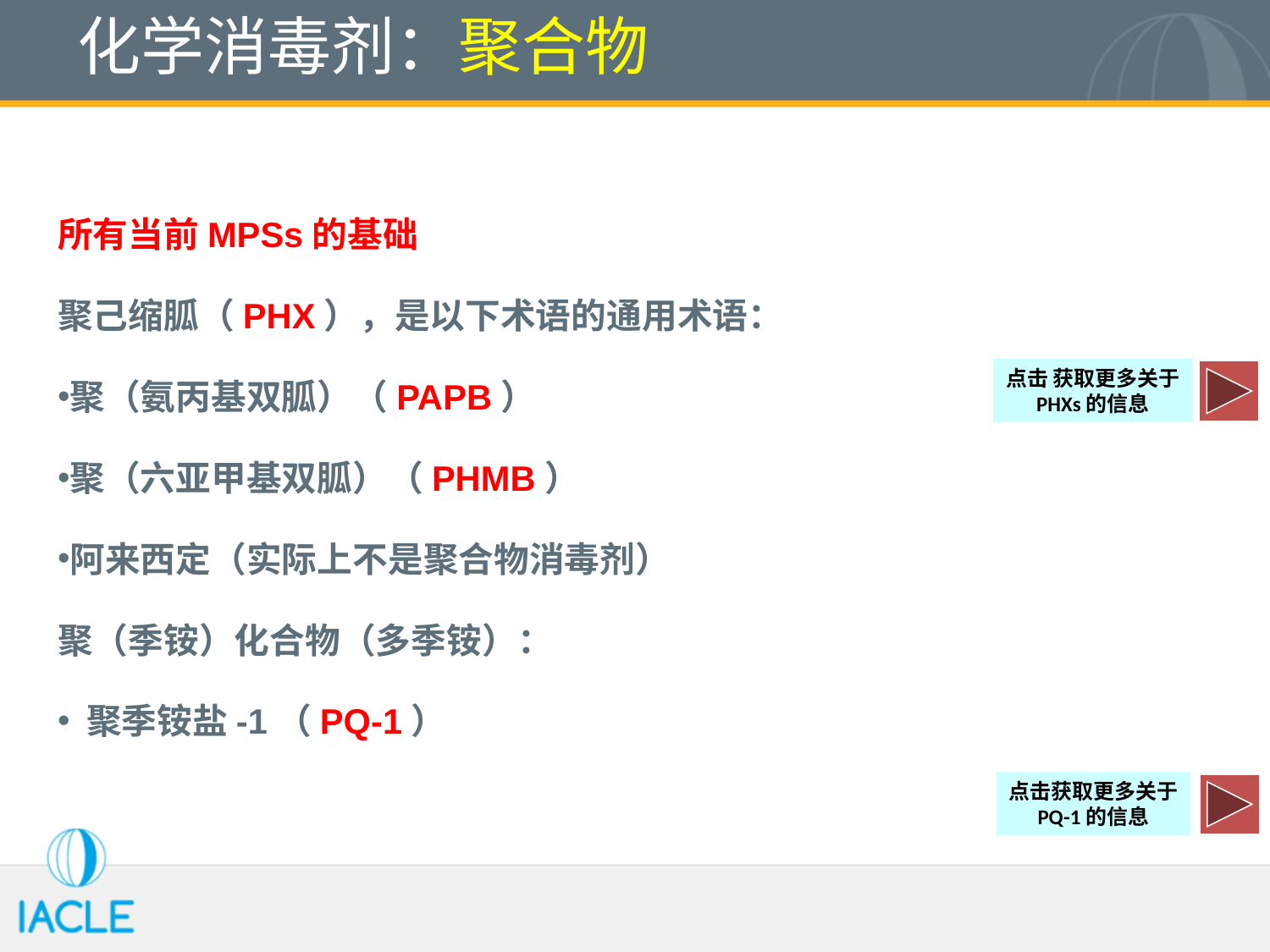

# 化学消毒剂：聚合物
所有当前MPSs的基础
聚己缩胍（PHX），是以下术语的通用术语：
聚（氨丙基双胍）（PAPB）
聚（六亚甲基双胍）（PHMB）
阿来西定（实际上不是聚合物消毒剂）
聚（季铵）化合物（多季铵）：
 聚季铵盐-1（PQ-1）
点击 获取更多关于
PHXs的信息

点击获取更多关于
PQ-1的信息